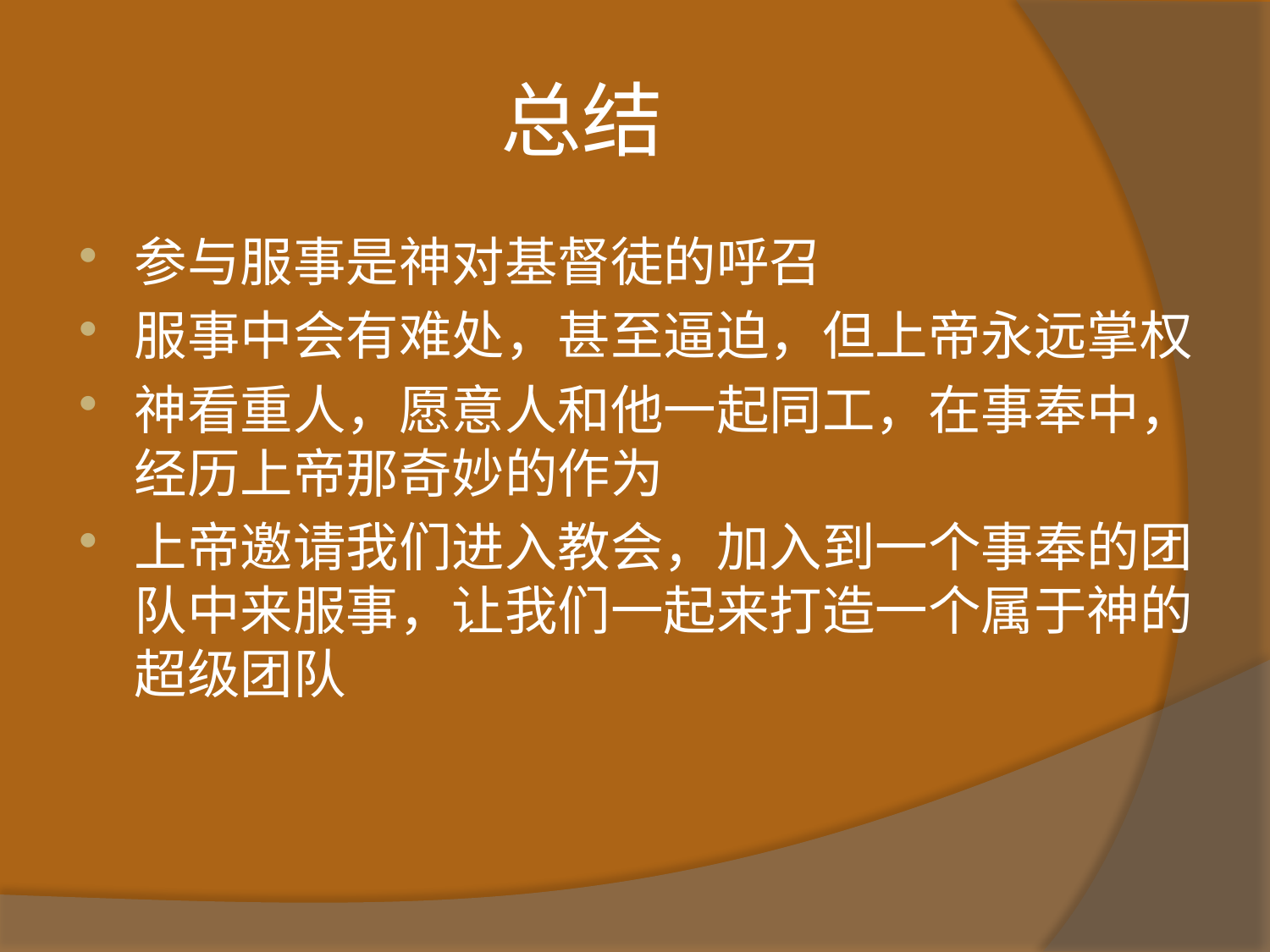

# 总结
参与服事是神对基督徒的呼召
服事中会有难处，甚至逼迫，但上帝永远掌权
神看重人，愿意人和他一起同工，在事奉中，经历上帝那奇妙的作为
上帝邀请我们进入教会，加入到一个事奉的团队中来服事，让我们一起来打造一个属于神的超级团队